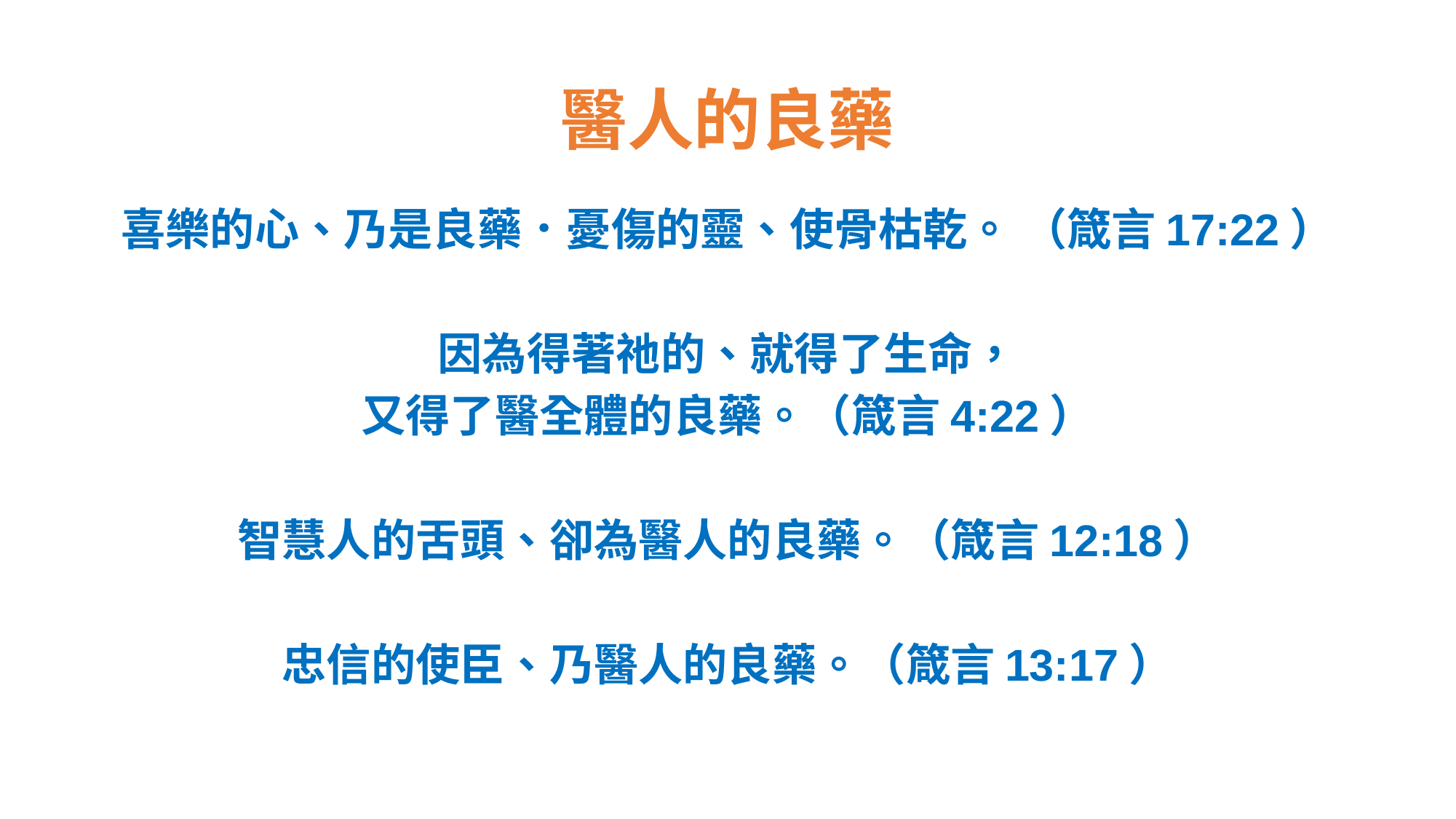

# 醫人的良藥
喜樂的心、乃是良藥．憂傷的靈、使骨枯乾。 （箴言17:22）

因為得著祂的、就得了生命，
又得了醫全體的良藥。（箴言4:22）

智慧人的舌頭、卻為醫人的良藥。（箴言12:18）

忠信的使臣、乃醫人的良藥。（箴言13:17）